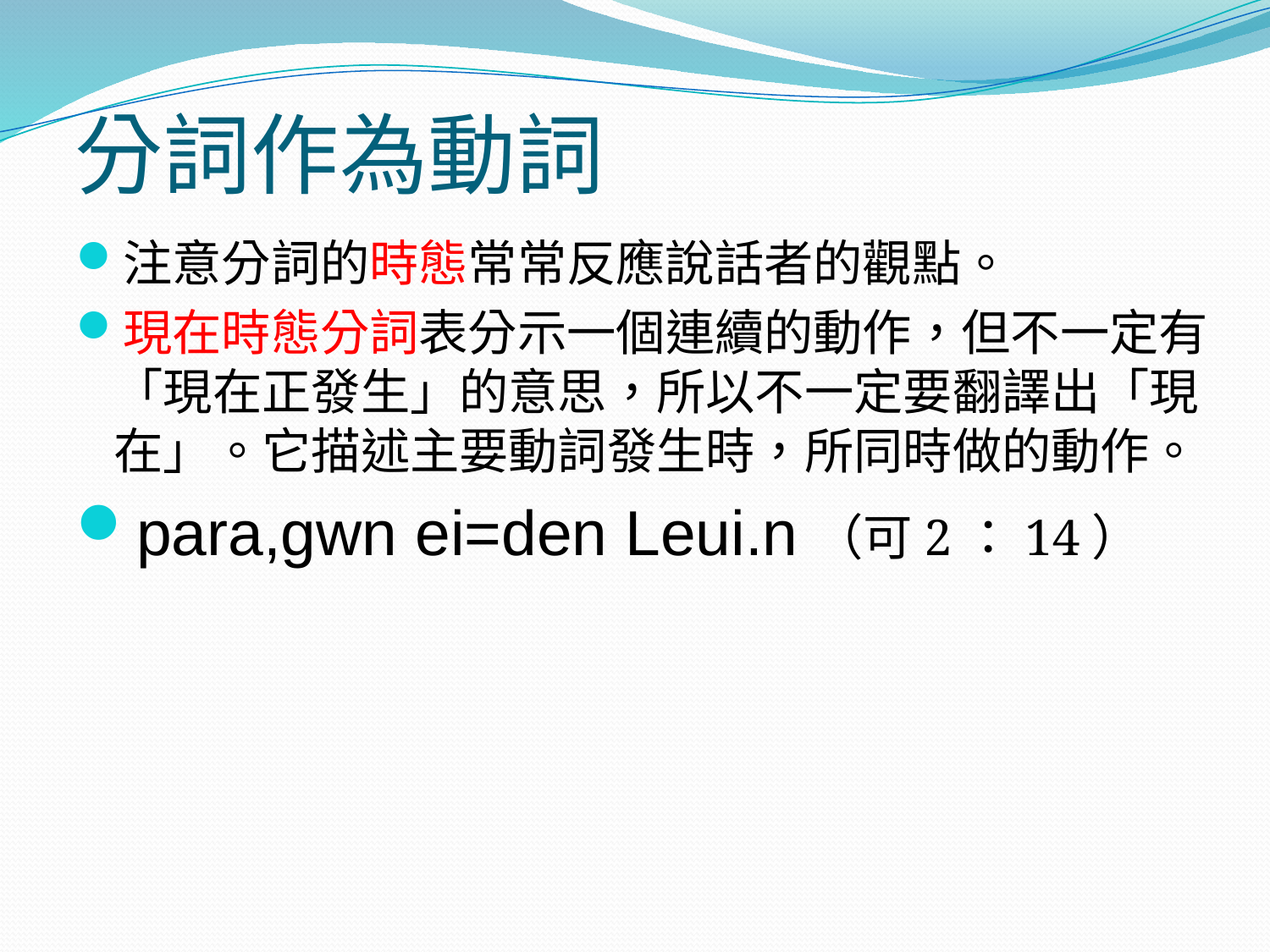

# 分詞作為動詞
注意分詞的時態常常反應說話者的觀點。
現在時態分詞表分示一個連續的動作，但不一定有「現在正發生」的意思，所以不一定要翻譯出「現在」。它描述主要動詞發生時，所同時做的動作。
para,gwn ei=den Leui.n（可2：14）